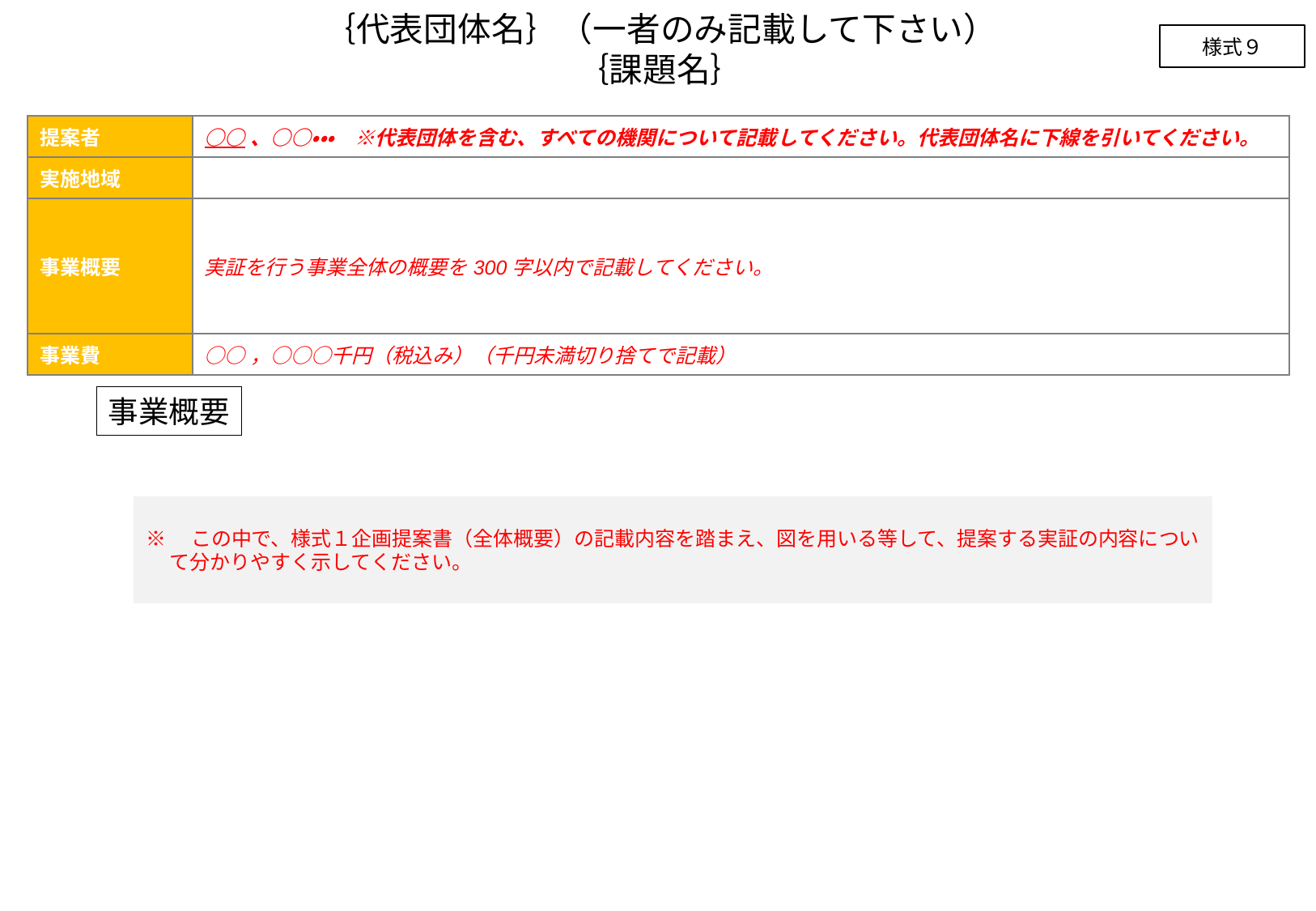

｛代表団体名｝（一者のみ記載して下さい）
｛課題名｝
様式９
| 提案者 | ○○、○○・・・　※代表団体を含む、すべての機関について記載してください。代表団体名に下線を引いてください。 |
| --- | --- |
| 実施地域 |  |
| 事業概要 | 実証を行う事業全体の概要を300字以内で記載してください。 |
| 事業費 | ○○，○○○千円（税込み）（千円未満切り捨てで記載） |
事業概要
※　この中で、様式１企画提案書（全体概要）の記載内容を踏まえ、図を用いる等して、提案する実証の内容について分かりやすく示してください。